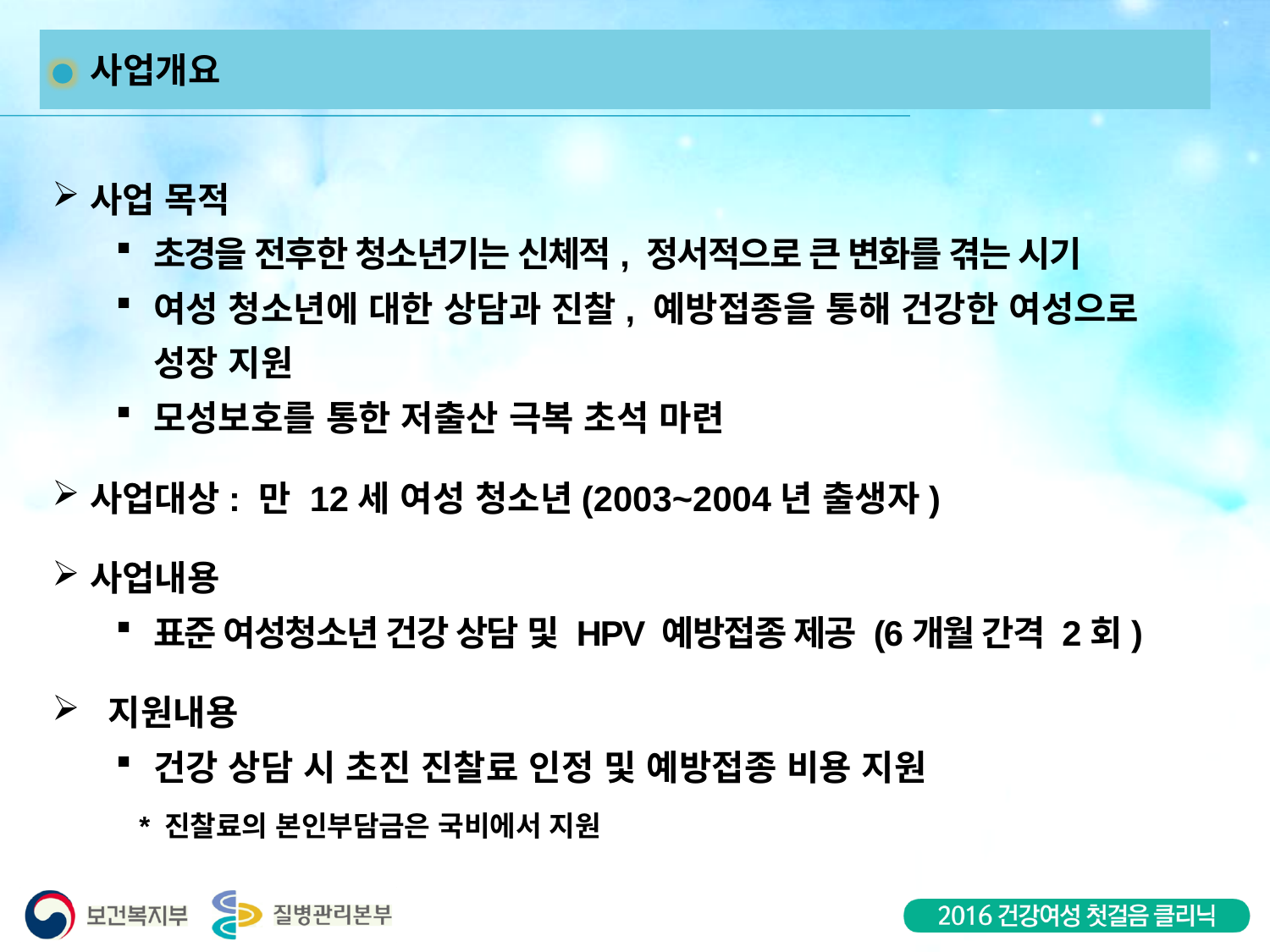

사업개요

사업 목적
초경을 전후한 청소년기는 신체적, 정서적으로 큰 변화를 겪는 시기
여성 청소년에 대한 상담과 진찰, 예방접종을 통해 건강한 여성으로 성장 지원
모성보호를 통한 저출산 극복 초석 마련

사업대상: 만 12세 여성 청소년(2003~2004년 출생자)

사업내용
표준 여성청소년 건강 상담 및 HPV 예방접종 제공 (6개월 간격 2회)

 지원내용
건강 상담 시 초진 진찰료 인정 및 예방접종 비용 지원
   * 진찰료의 본인부담금은 국비에서 지원